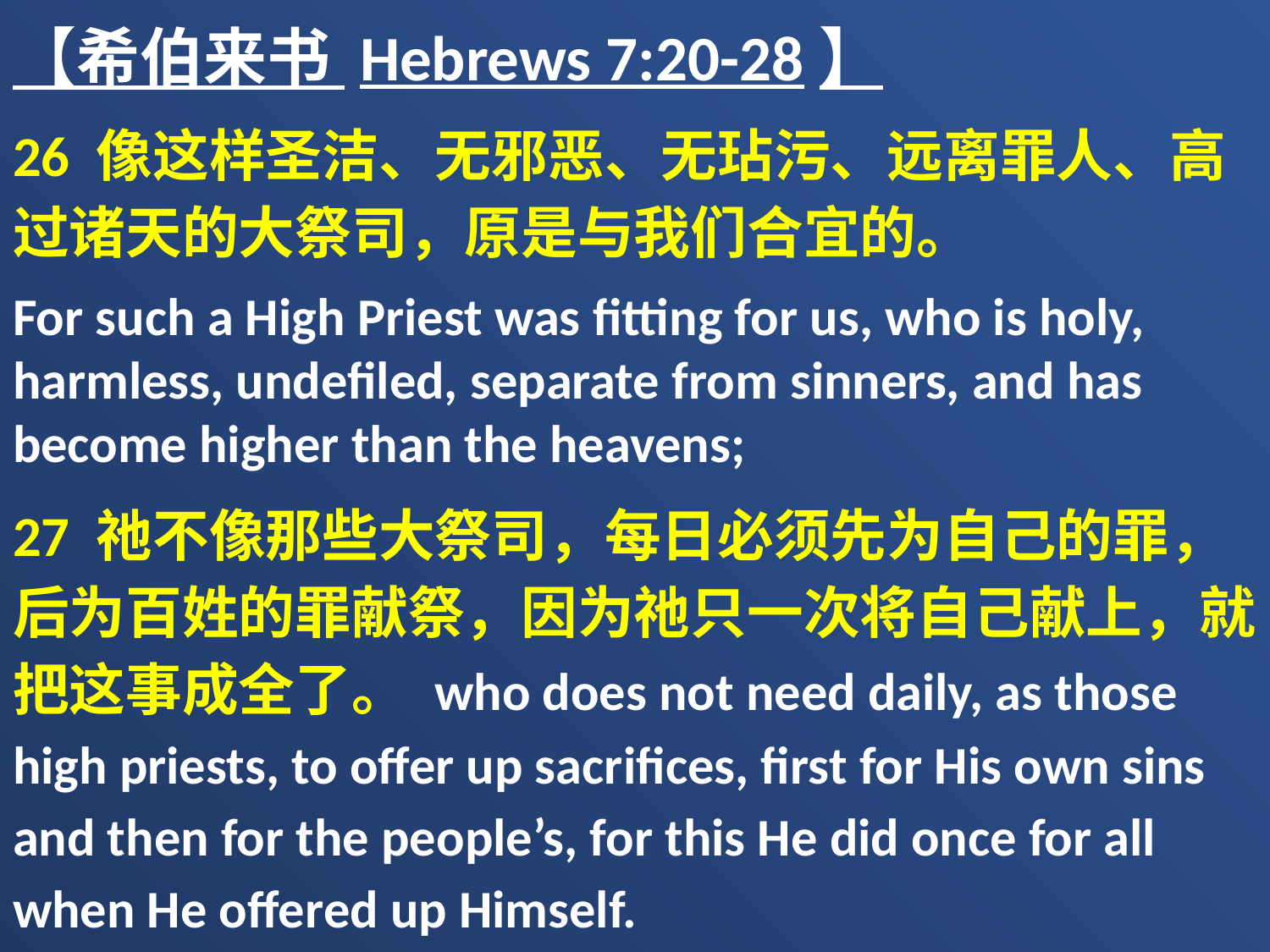

【希伯来书 Hebrews 7:20-28】
26 像这样圣洁、无邪恶、无玷污、远离罪人、高过诸天的大祭司，原是与我们合宜的。
For such a High Priest was fitting for us, who is holy, harmless, undefiled, separate from sinners, and has become higher than the heavens;
27 祂不像那些大祭司，每日必须先为自己的罪，后为百姓的罪献祭，因为祂只一次将自己献上，就把这事成全了。 who does not need daily, as those high priests, to offer up sacrifices, first for His own sins and then for the people’s, for this He did once for all when He offered up Himself.